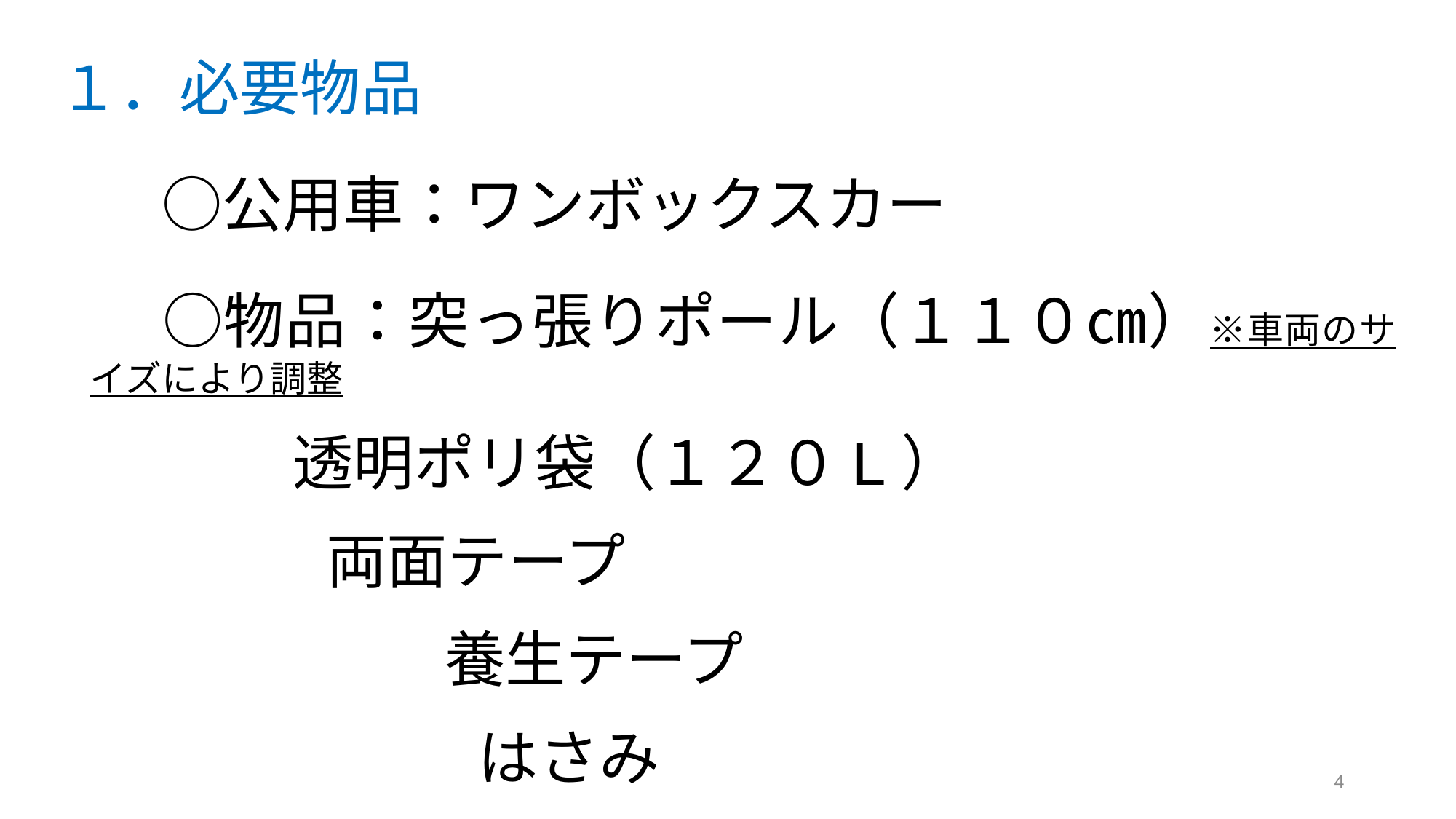

１．必要物品

　○公用車：ワンボックスカー

　○物品：突っ張りポール（１１０㎝）※車両のサイズにより調整

             透明ポリ袋（１２０L）

           　両面テープ

　　　　   　養生テープ

　　　　　　 はさみ

4